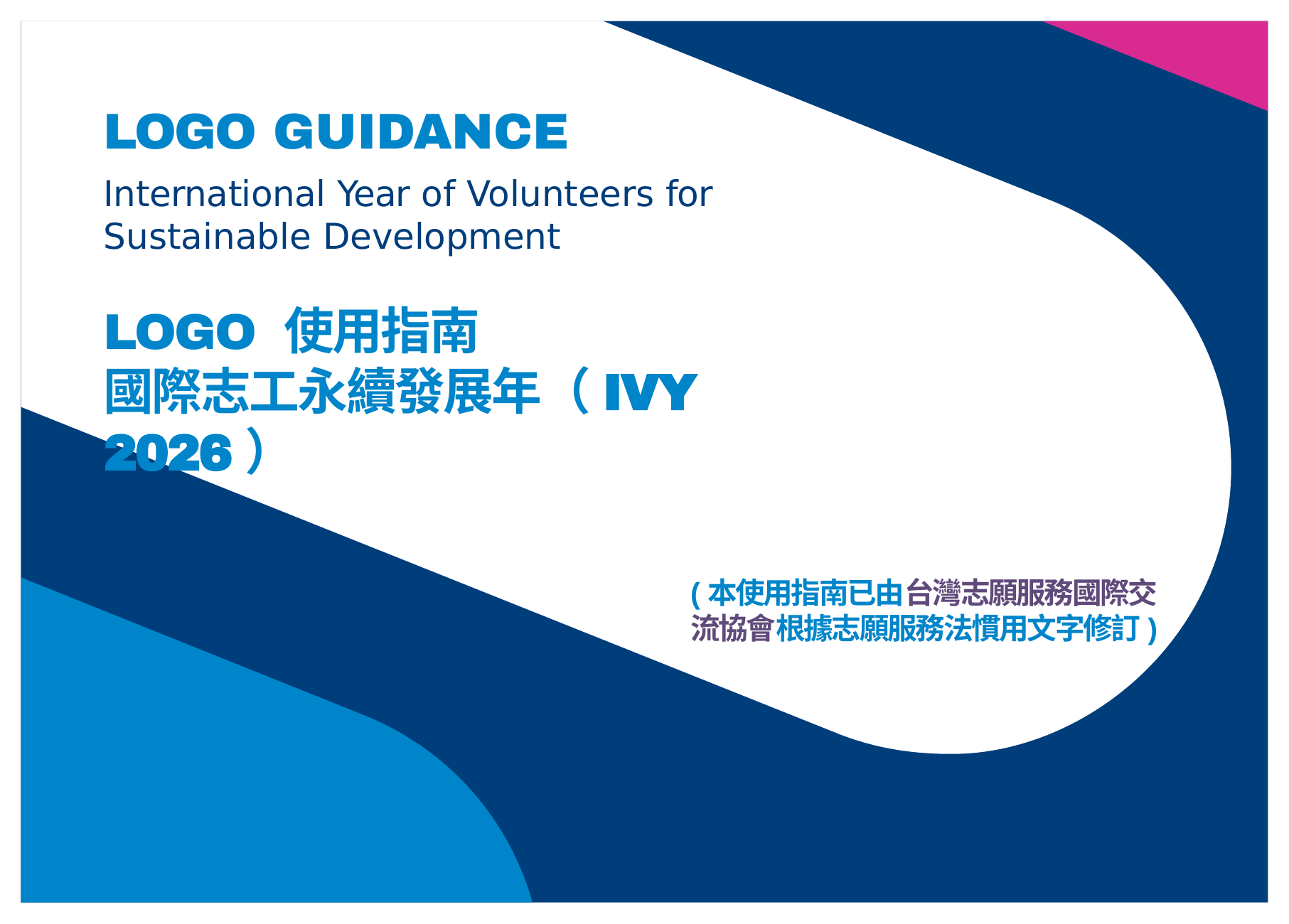

# LOGO GUIDANCE
International Year of Volunteers for Sustainable Development
LOGO 使用指南
國際志工永續發展年（IVY 2026）
(本使用指南已由台灣志願服務國際交流協會根據志願服務法慣用文字修訂)